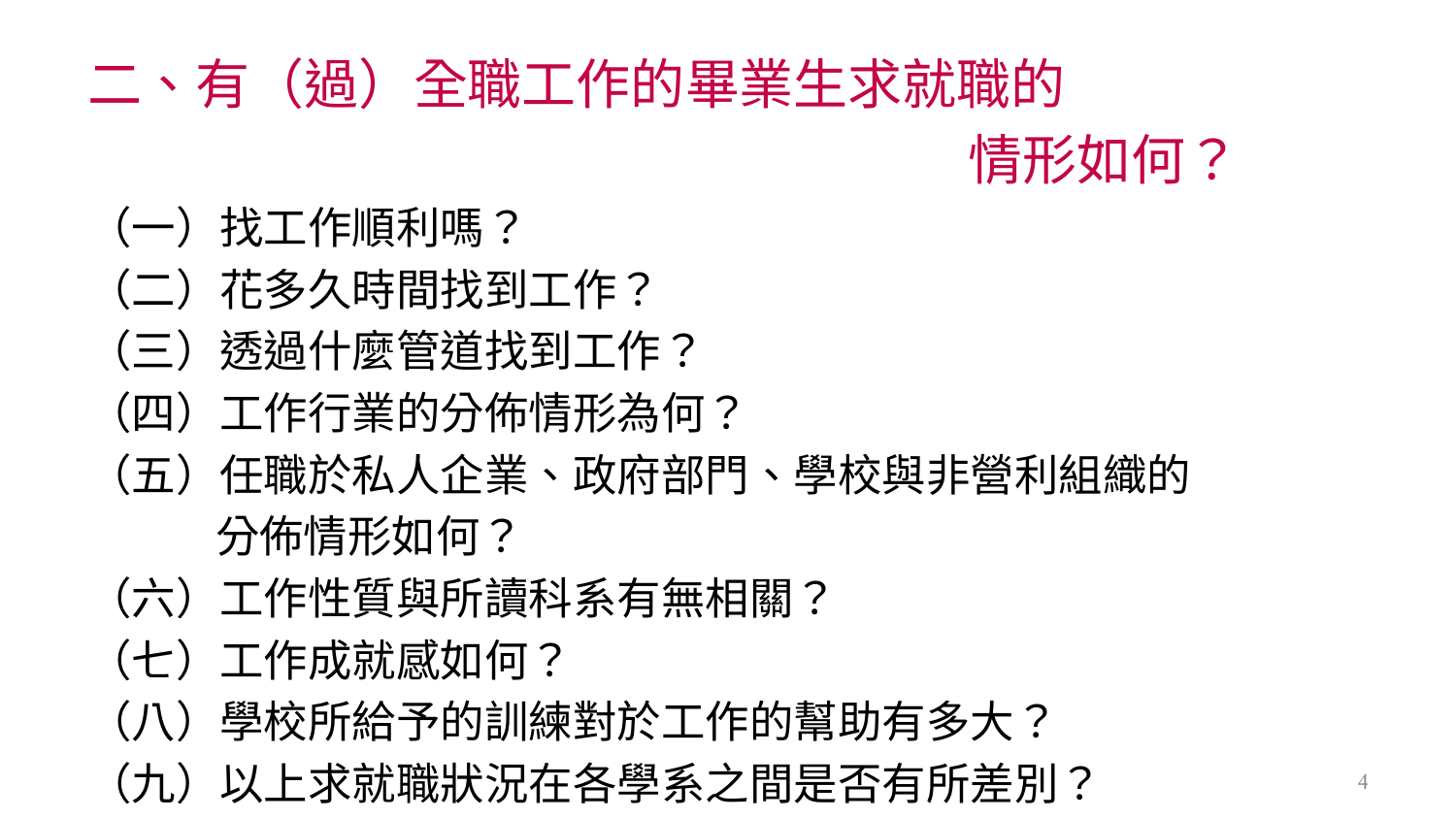

二、有（過）全職工作的畢業生求就職的
                                情形如何？
（一）找工作順利嗎？
（二）花多久時間找到工作？
（三）透過什麼管道找到工作？
（四）工作行業的分佈情形為何？
（五）任職於私人企業、政府部門、學校與非營利組織的
            分佈情形如何？
（六）工作性質與所讀科系有無相關？
（七）工作成就感如何？
（八）學校所給予的訓練對於工作的幫助有多大？
（九）以上求就職狀況在各學系之間是否有所差別？

4